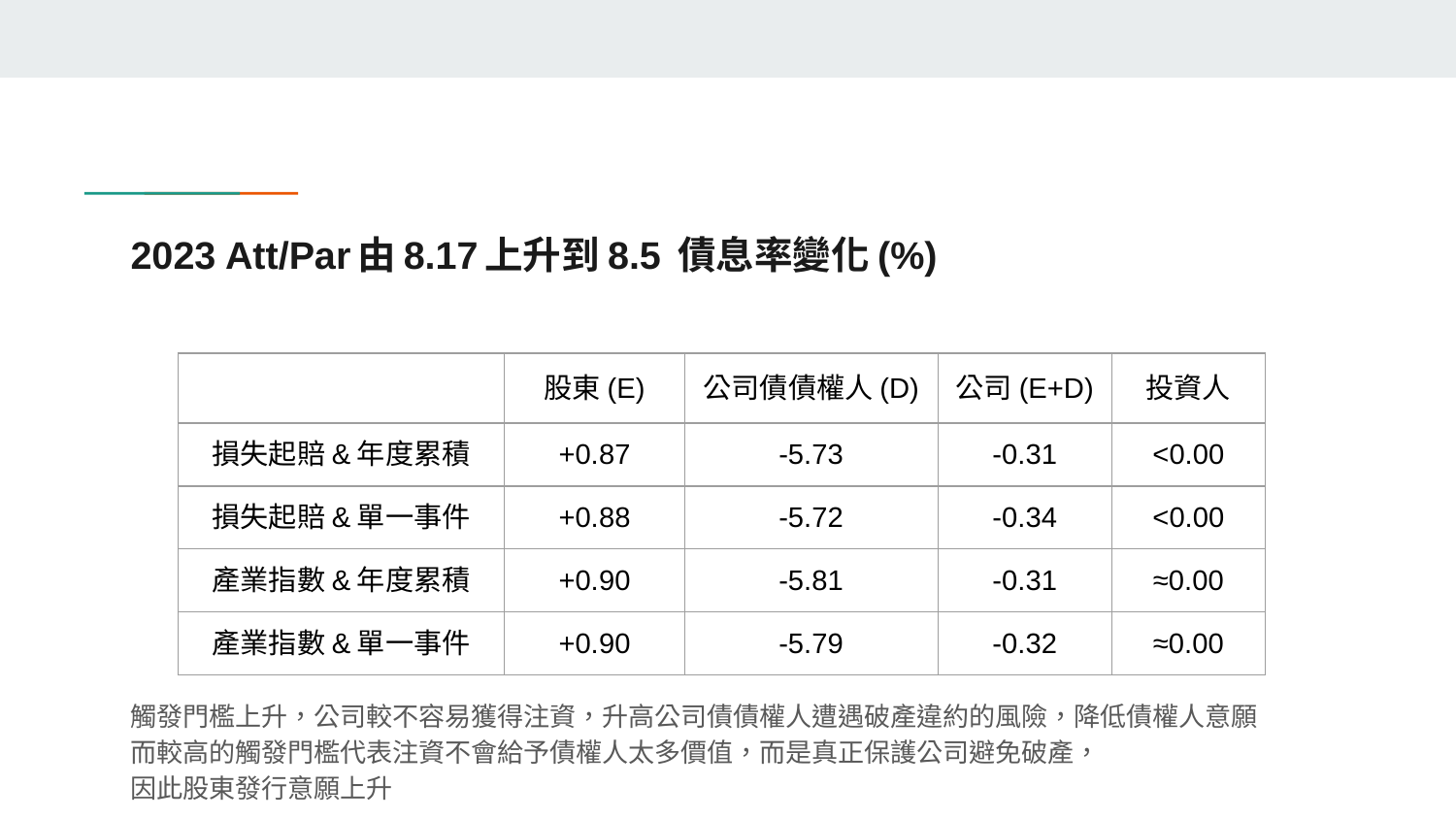

# 2023 Att/Par由8.17上升到8.5 債息率變化(%)

觸發門檻上升，公司較不容易獲得注資，升高公司債債權人遭遇破產違約的風險，降低債權人意願
而較高的觸發門檻代表注資不會給予債權人太多價值，而是真正保護公司避免破產，
因此股東發行意願上升
|  | 股東(E) | 公司債債權人(D) | 公司(E+D) | 投資人 |
| --- | --- | --- | --- | --- |
| 損失起賠&年度累積 | +0.87 | -5.73 | -0.31 | <0.00 |
| 損失起賠&單一事件 | +0.88 | -5.72 | -0.34 | <0.00 |
| 產業指數&年度累積 | +0.90 | -5.81 | -0.31 | ≈0.00 |
| 產業指數&單一事件 | +0.90 | -5.79 | -0.32 | ≈0.00 |